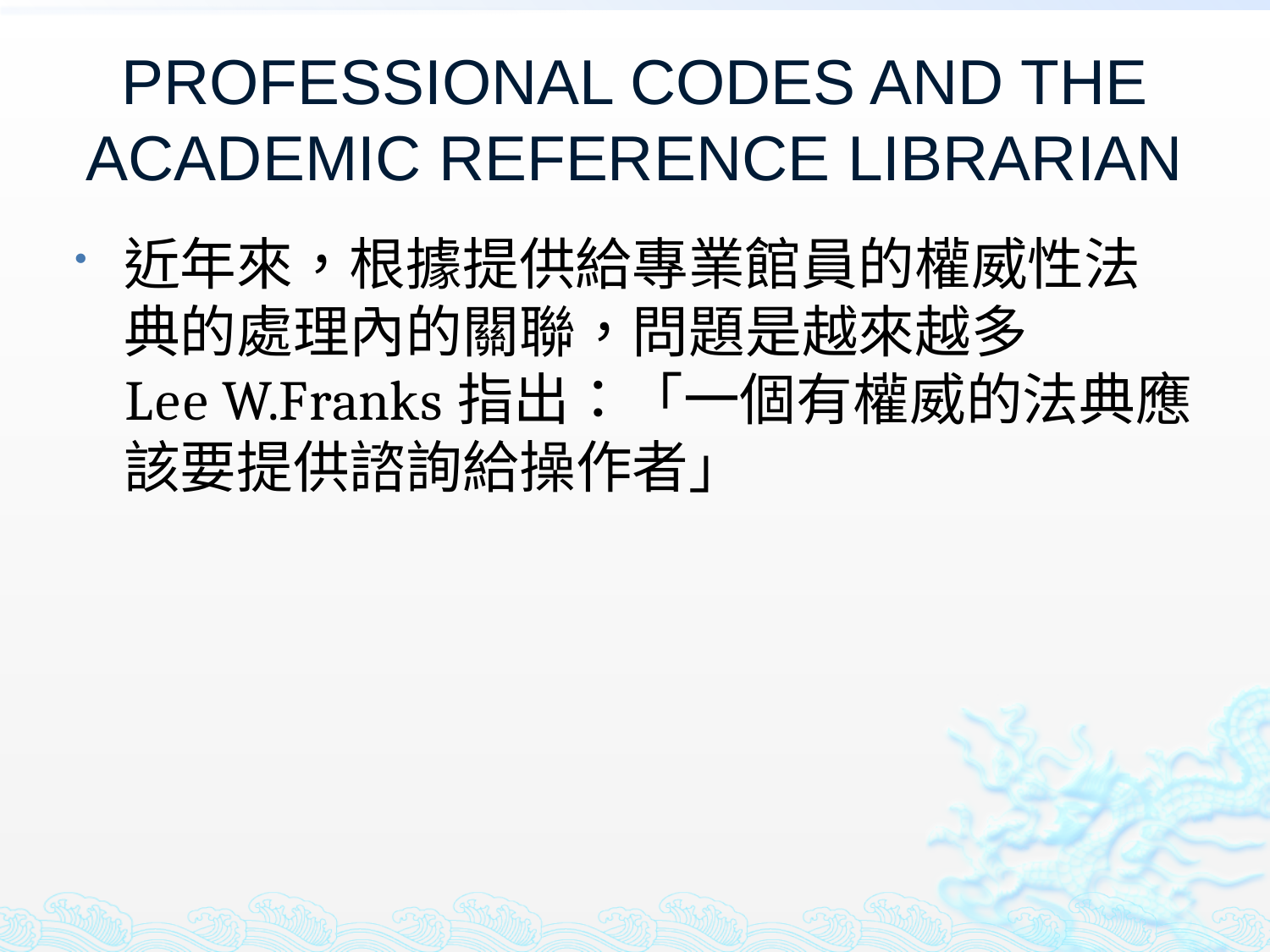

# PROFESSIONAL CODES AND THE ACADEMIC REFERENCE LIBRARIAN
近年來，根據提供給專業館員的權威性法典的處理內的關聯，問題是越來越多
Lee W.Franks指出：「一個有權威的法典應該要提供諮詢給操作者」